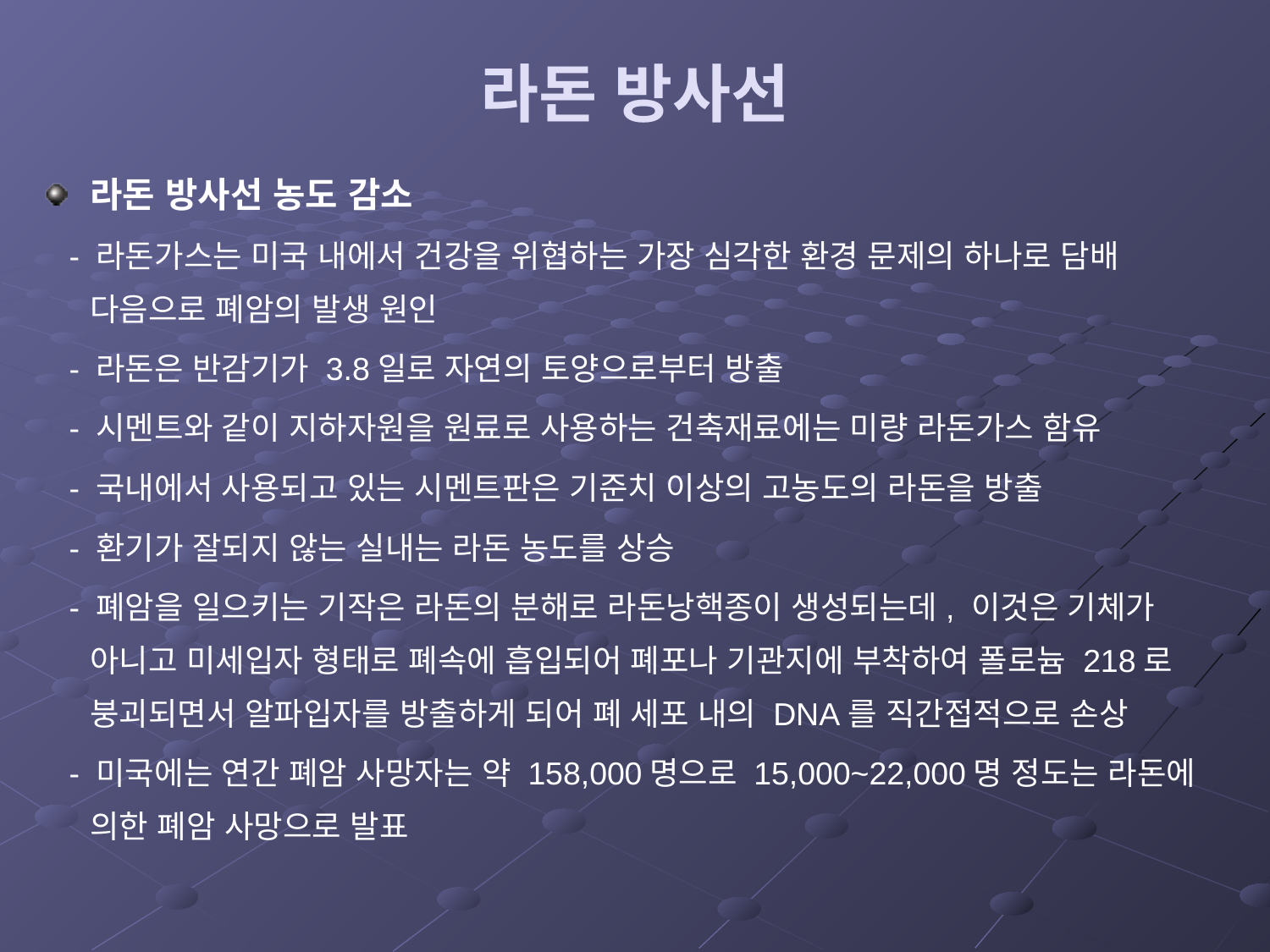

# 라돈 방사선
라돈 방사선 농도 감소
   - 라돈가스는 미국 내에서 건강을 위협하는 가장 심각한 환경 문제의 하나로 담배 다음으로 폐암의 발생 원인
   - 라돈은 반감기가 3.8일로 자연의 토양으로부터 방출
   - 시멘트와 같이 지하자원을 원료로 사용하는 건축재료에는 미량 라돈가스 함유
   - 국내에서 사용되고 있는 시멘트판은 기준치 이상의 고농도의 라돈을 방출
   - 환기가 잘되지 않는 실내는 라돈 농도를 상승
   - 폐암을 일으키는 기작은 라돈의 분해로 라돈낭핵종이 생성되는데, 이것은 기체가 아니고 미세입자 형태로 폐속에 흡입되어 폐포나 기관지에 부착하여 폴로늄 218로 붕괴되면서 알파입자를 방출하게 되어 폐 세포 내의 DNA를 직간접적으로 손상
   - 미국에는 연간 폐암 사망자는 약 158,000명으로 15,000~22,000명 정도는 라돈에 의한 폐암 사망으로 발표